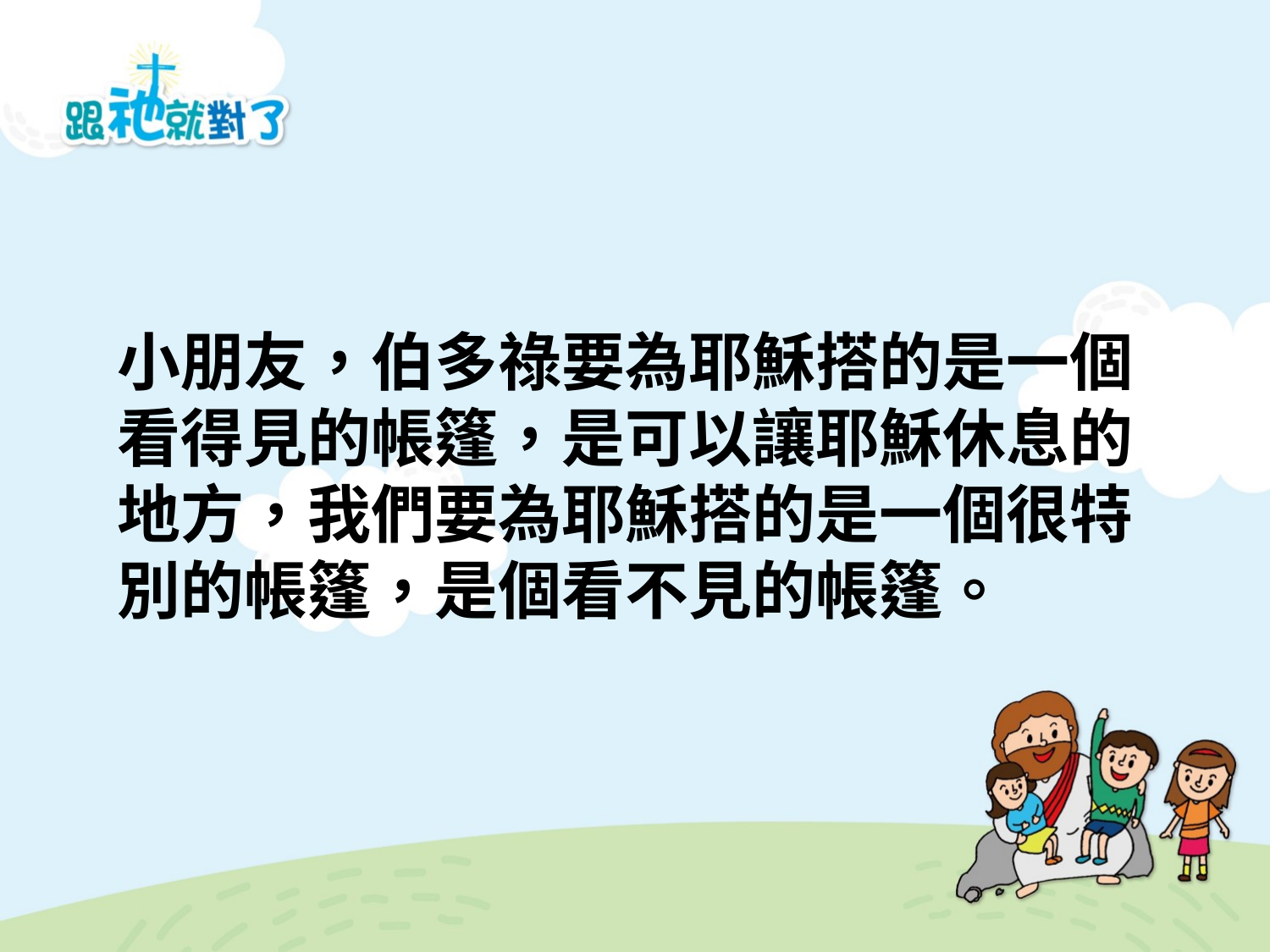

小朋友，伯多祿要為耶穌搭的是一個看得見的帳篷，是可以讓耶穌休息的地方，我們要為耶穌搭的是一個很特別的帳篷，是個看不見的帳篷。